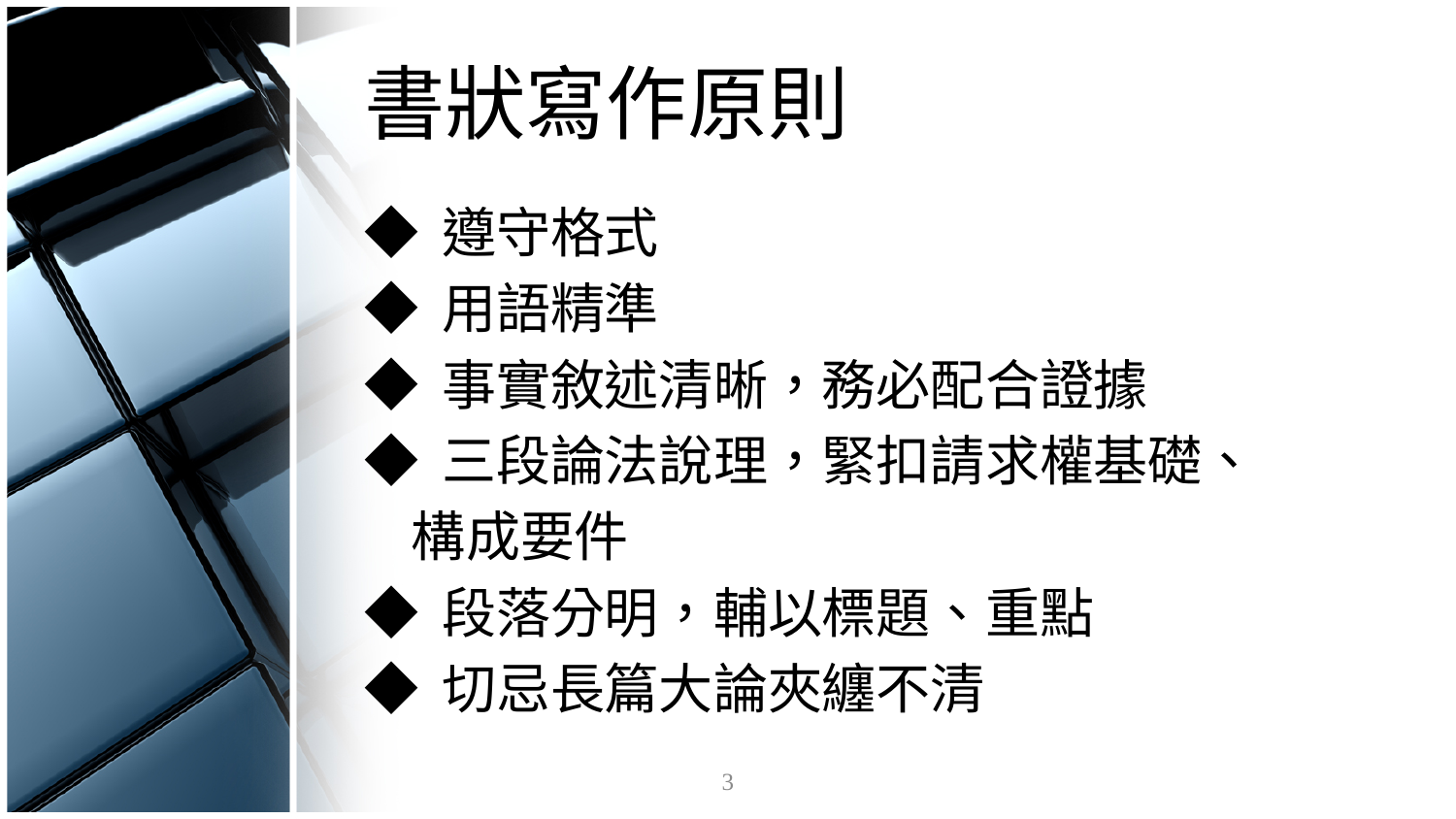

# 書狀寫作原則
◆ 遵守格式
◆ 用語精準
◆ 事實敘述清晰，務必配合證據
◆ 三段論法說理，緊扣請求權基礎、
   構成要件
◆ 段落分明，輔以標題、重點
◆ 切忌長篇大論夾纏不清
3